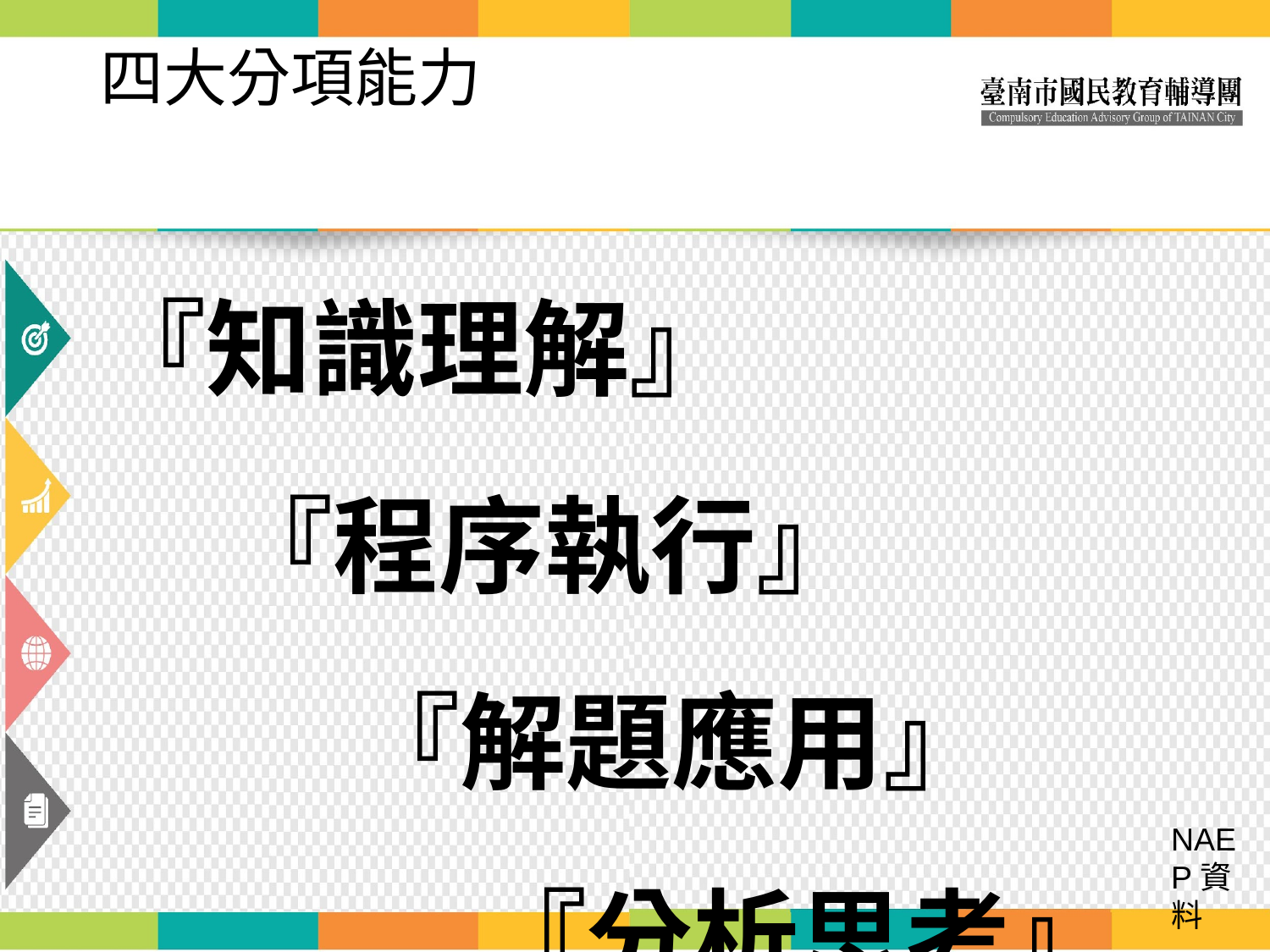

# 四大分項能力
『知識理解』
	『程序執行』
		『解題應用』
			『分析思考』
NAEP資料